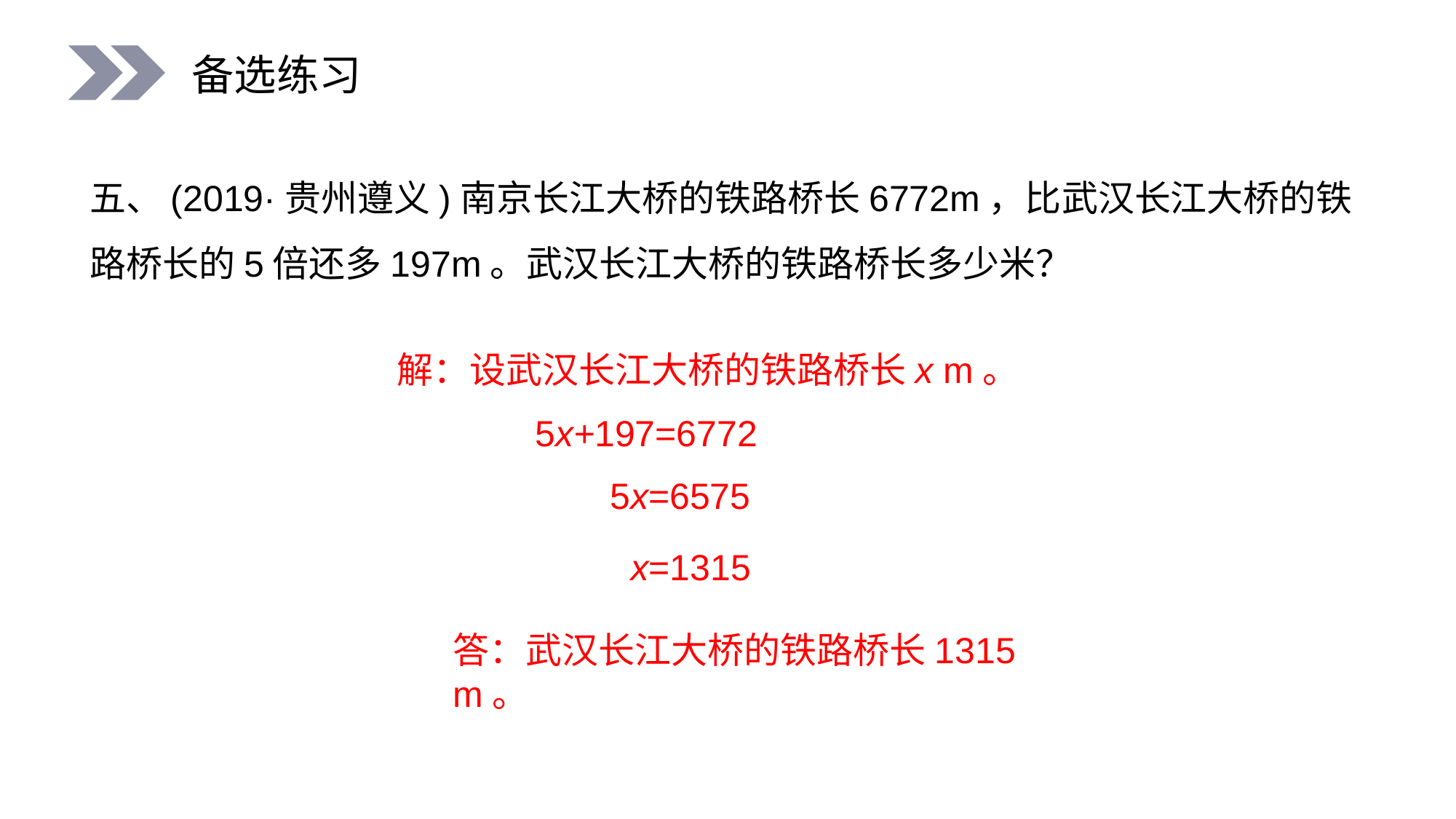

备选练习
五、(2019·贵州遵义)南京长江大桥的铁路桥长6772m，比武汉长江大桥的铁路桥长的5倍还多197m。武汉长江大桥的铁路桥长多少米？
解：设武汉长江大桥的铁路桥长x m。
5x+197=6772
5x=6575
x=1315
答：武汉长江大桥的铁路桥长1315 m。